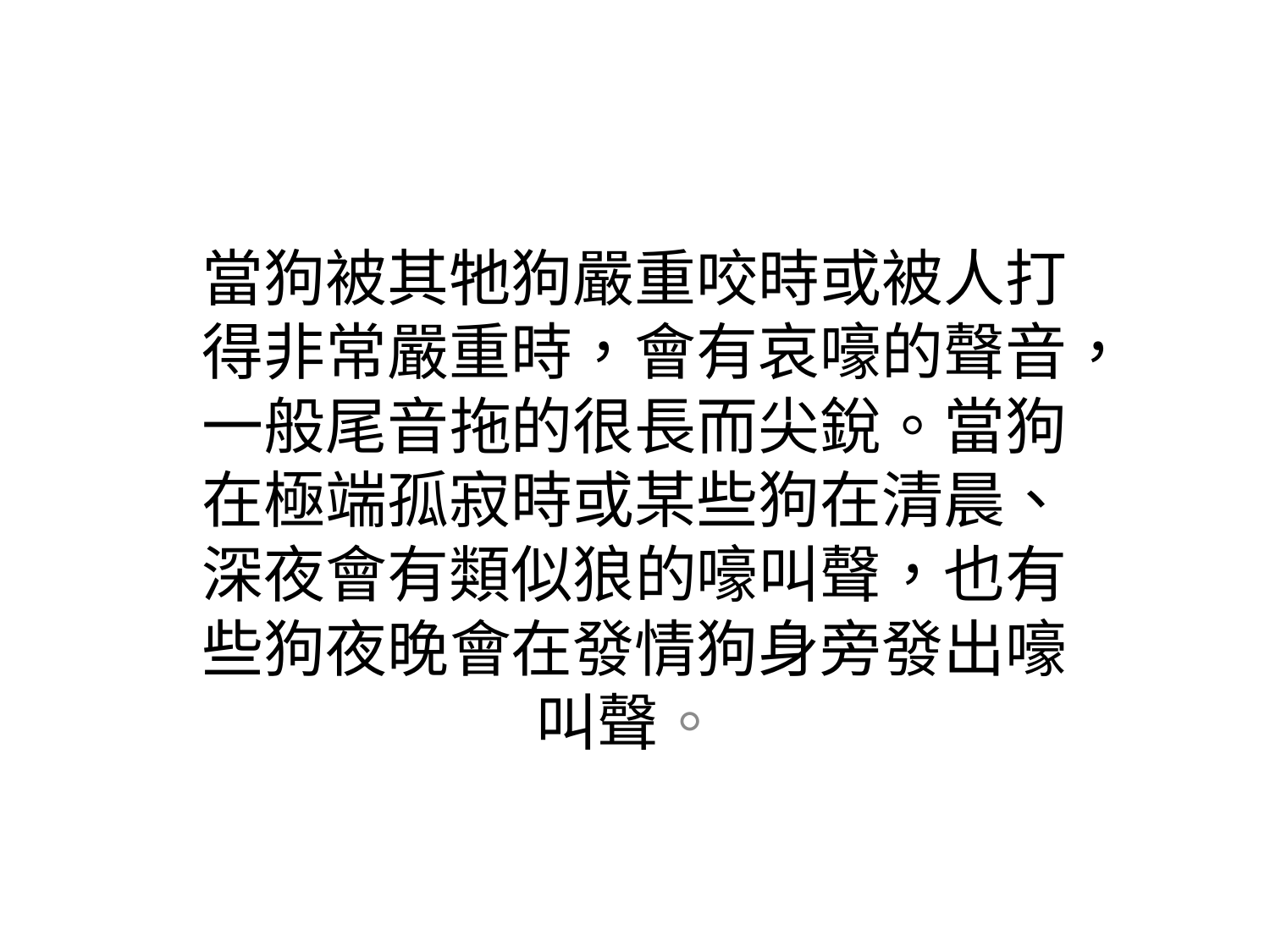

當狗被其牠狗嚴重咬時或被人打得非常嚴重時，會有哀嚎的聲音，一般尾音拖的很長而尖銳。當狗在極端孤寂時或某些狗在清晨、深夜會有類似狼的嚎叫聲，也有些狗夜晚會在發情狗身旁發出嚎叫聲。